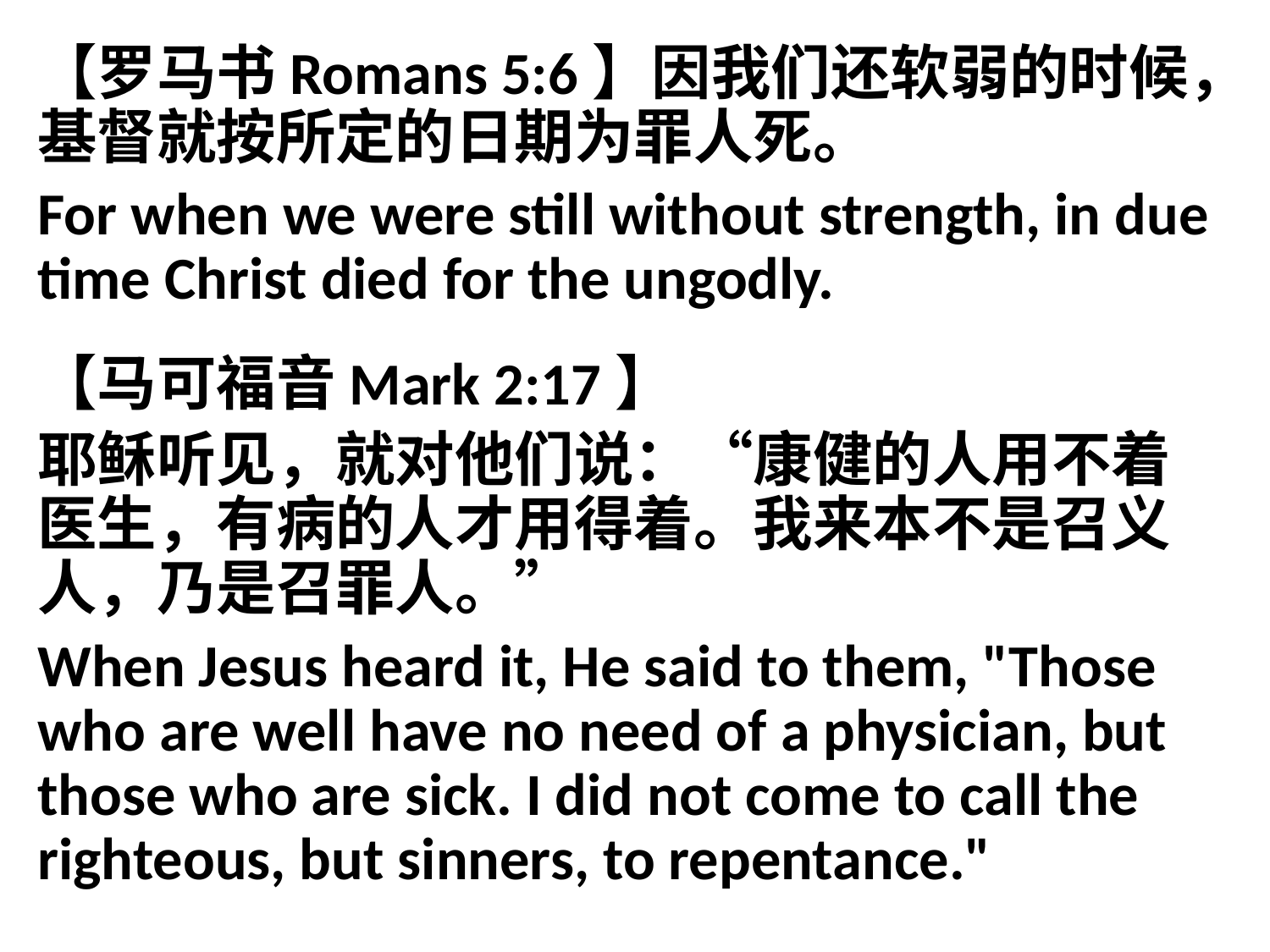

【罗马书Romans 5:6】因我们还软弱的时候，基督就按所定的日期为罪人死。
For when we were still without strength, in due time Christ died for the ungodly.

【马可福音Mark 2:17】
耶稣听见，就对他们说：“康健的人用不着医生，有病的人才用得着。我来本不是召义人，乃是召罪人。”
When Jesus heard it, He said to them, "Those who are well have no need of a physician, but those who are sick. I did not come to call the righteous, but sinners, to repentance."